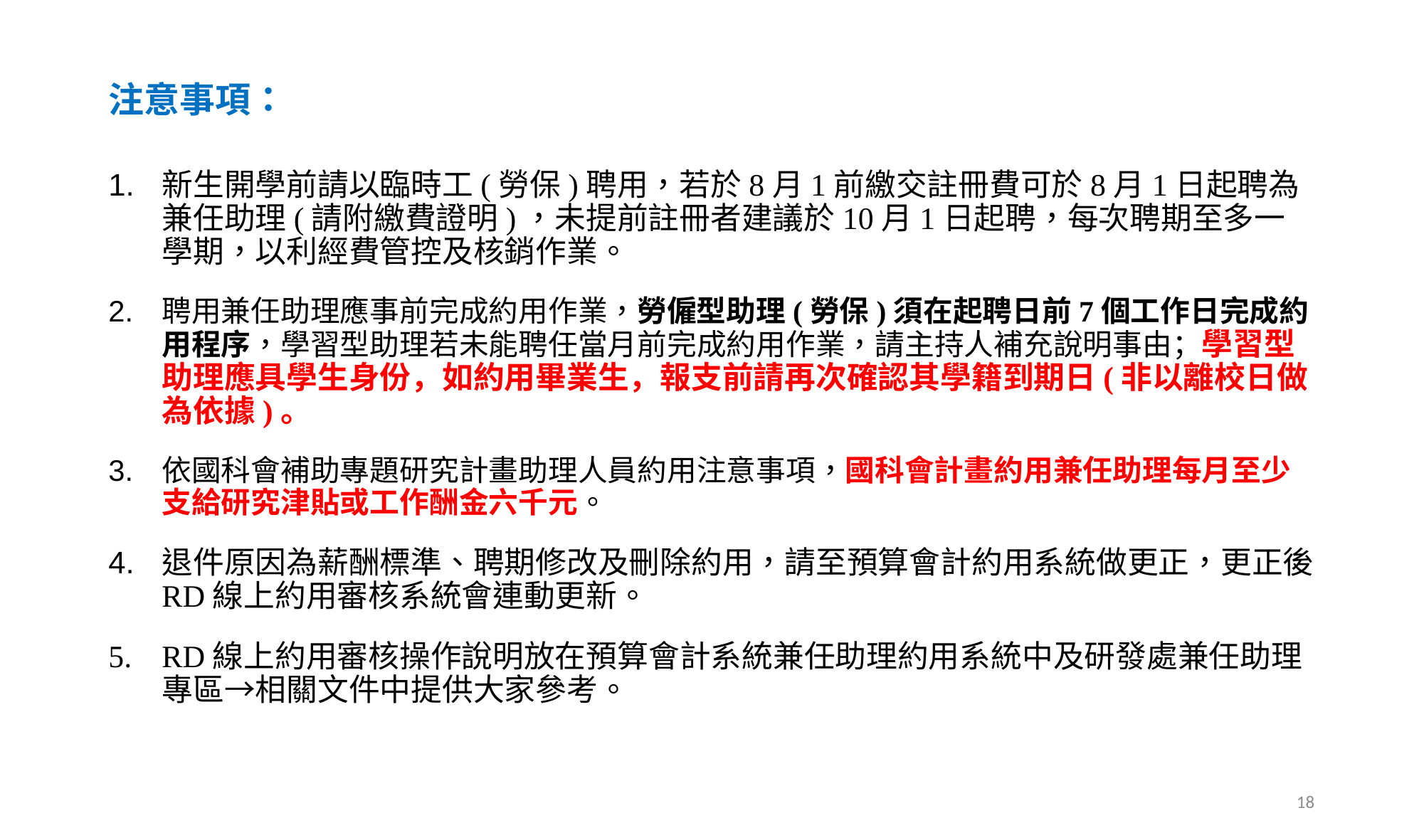

# 注意事項：
新生開學前請以臨時工(勞保)聘用，若於8月1前繳交註冊費可於8月1日起聘為兼任助理(請附繳費證明)，未提前註冊者建議於10月1日起聘，每次聘期至多一學期，以利經費管控及核銷作業。
聘用兼任助理應事前完成約用作業，勞僱型助理(勞保)須在起聘日前7個工作日完成約用程序，學習型助理若未能聘任當月前完成約用作業，請主持人補充說明事由；學習型助理應具學生身份，如約用畢業生，報支前請再次確認其學籍到期日(非以離校日做為依據)。
依國科會補助專題研究計畫助理人員約用注意事項，國科會計畫約用兼任助理每月至少支給研究津貼或工作酬金六千元。
退件原因為薪酬標準、聘期修改及刪除約用，請至預算會計約用系統做更正，更正後RD線上約用審核系統會連動更新。
RD線上約用審核操作說明放在預算會計系統兼任助理約用系統中及研發處兼任助理專區→相關文件中提供大家參考。

18